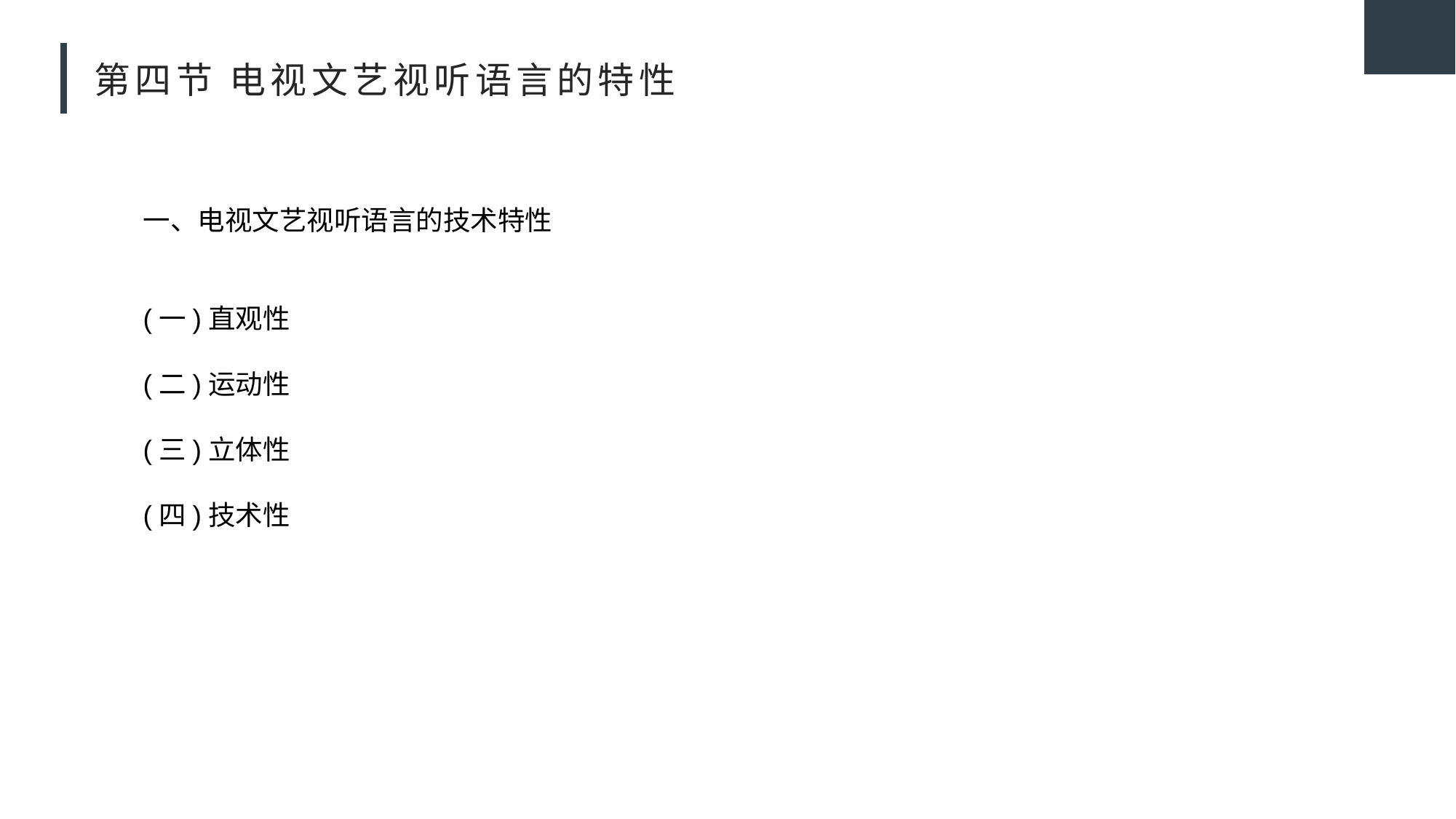

# 第四节 电视文艺视听语言的特性
一、电视文艺视听语言的技术特性

(一)直观性

(二)运动性

(三)立体性

(四)技术性